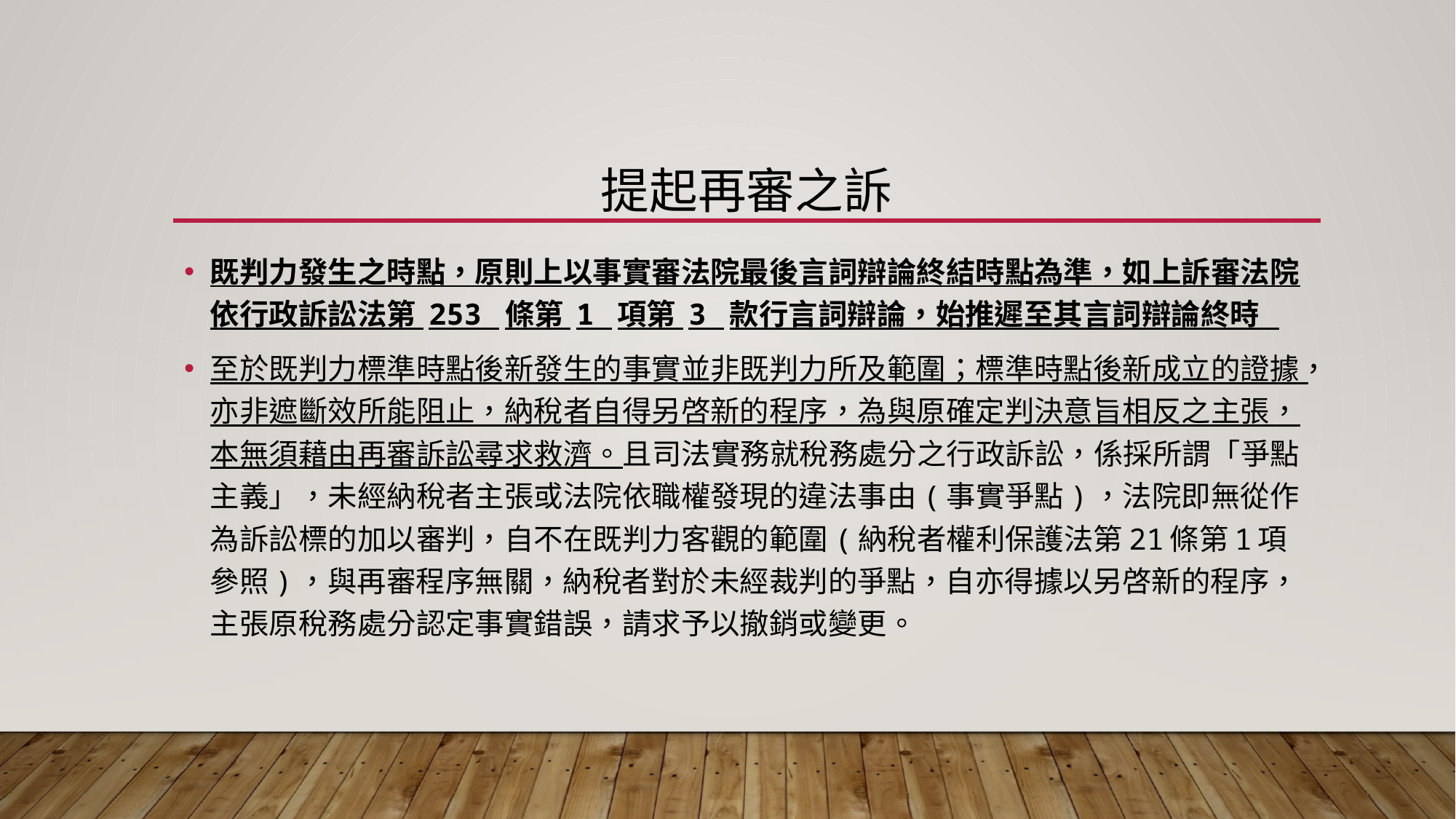

# 提起再審之訴
既判力發生之時點，原則上以事實審法院最後言詞辯論終結時點為準，如上訴審法院依行政訴訟法第 253 條第 1 項第 3 款行言詞辯論，始推遲至其言詞辯論終時
至於既判力標準時點後新發生的事實並非既判力所及範圍；標準時點後新成立的證據，亦非遮斷效所能阻止，納稅者自得另啓新的程序，為與原確定判決意旨相反之主張，本無須藉由再審訴訟尋求救濟。且司法實務就稅務處分之行政訴訟，係採所謂「爭點主義」，未經納稅者主張或法院依職權發現的違法事由(事實爭點)，法院即無從作為訴訟標的加以審判，自不在既判力客觀的範圍(納稅者權利保護法第21條第1項參照)，與再審程序無關，納稅者對於未經裁判的爭點，自亦得據以另啓新的程序，主張原稅務處分認定事實錯誤，請求予以撤銷或變更。